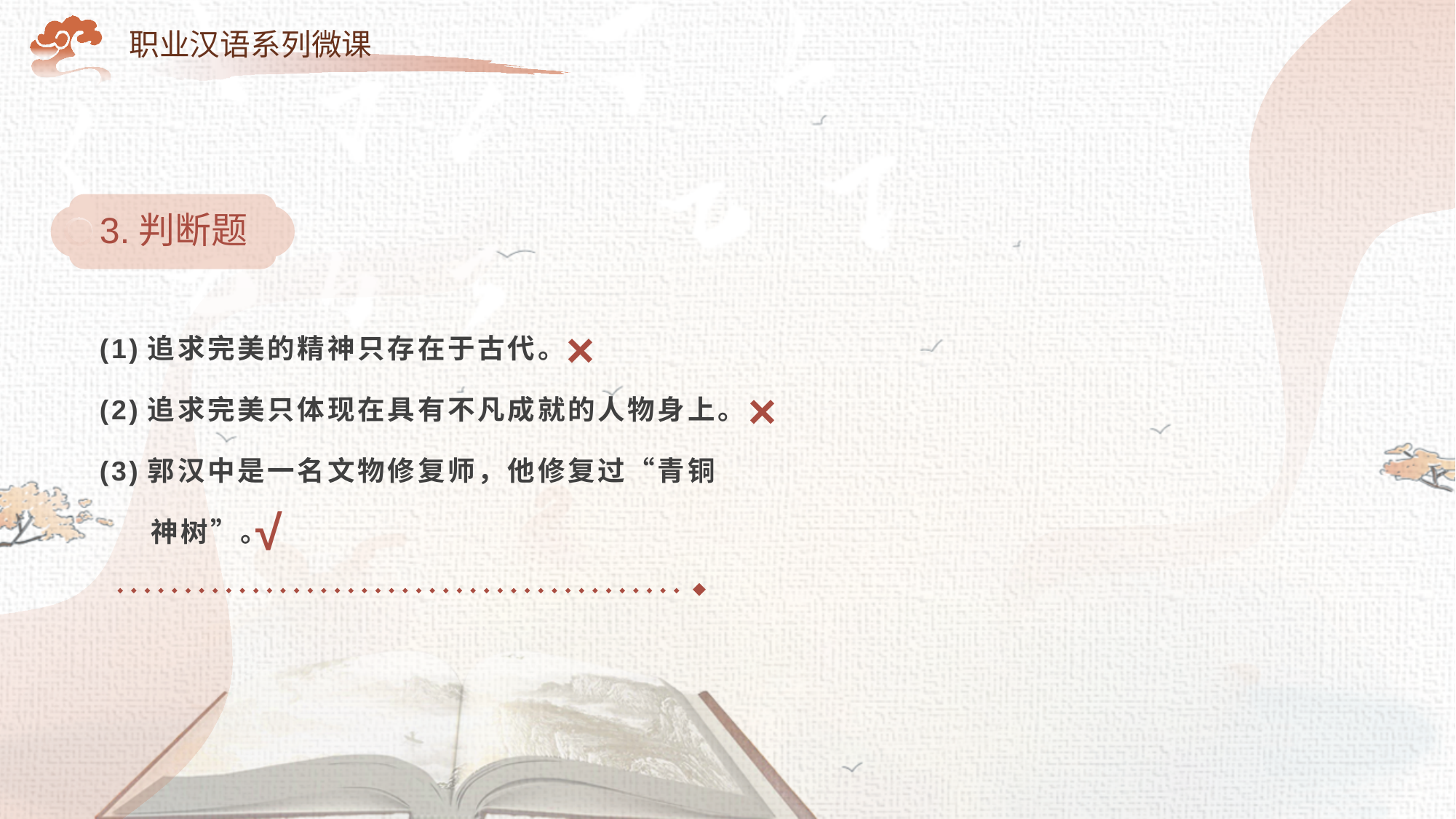

职业汉语系列微课

3.判断题
(1)追求完美的精神只存在于古代。
(2)追求完美只体现在具有不凡成就的人物身上。
(3)郭汉中是一名文物修复师，他修复过“青铜
     神树”。
×
×
√